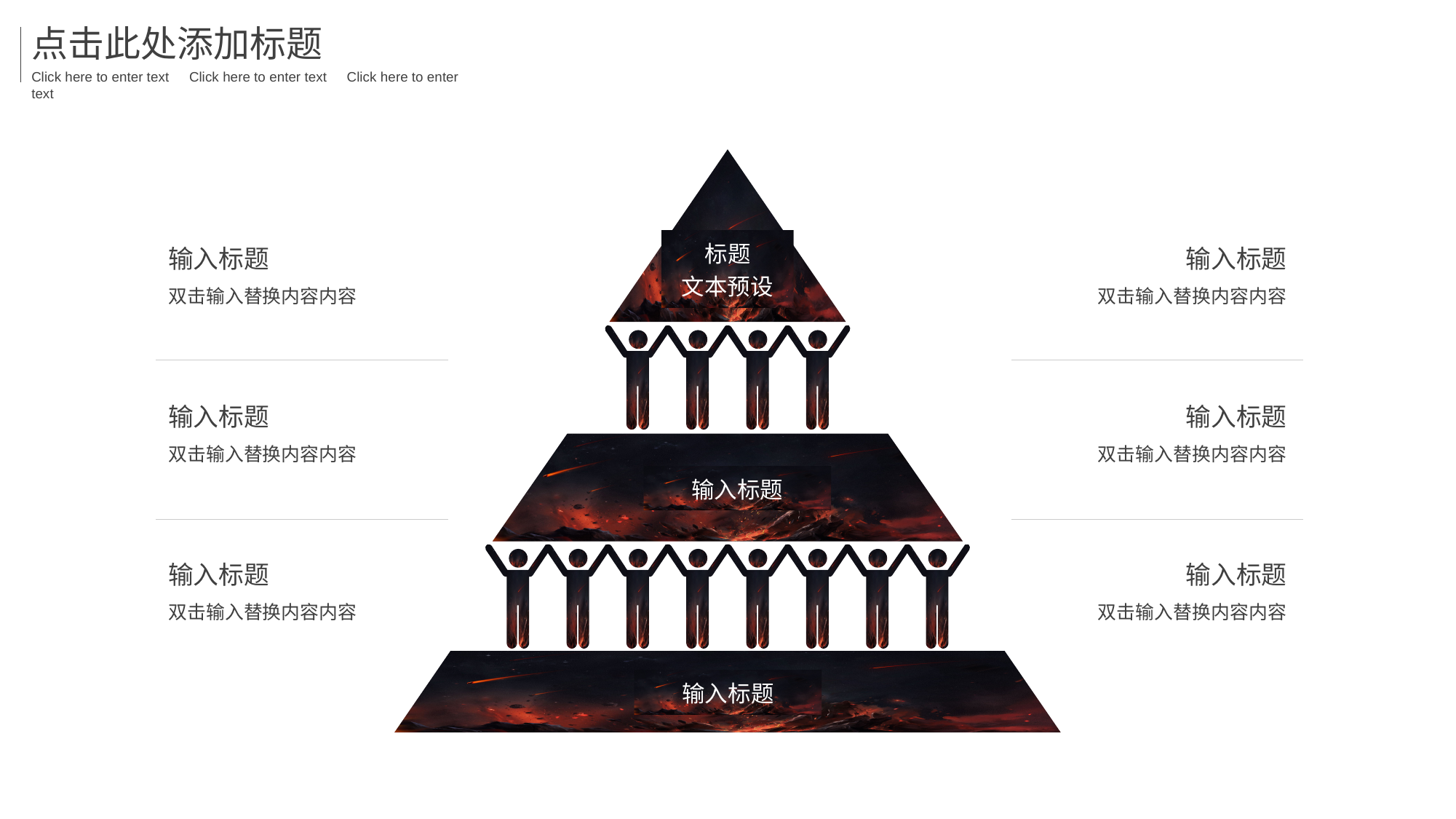

点击此处添加标题
Click here to enter text　Click here to enter text　Click here to enter text

标题
文本预设

输入标题

输入标题
输入标题
双击输入替换内容内容
输入标题
双击输入替换内容内容
输入标题
双击输入替换内容内容
输入标题
双击输入替换内容内容
输入标题
双击输入替换内容内容
输入标题
双击输入替换内容内容